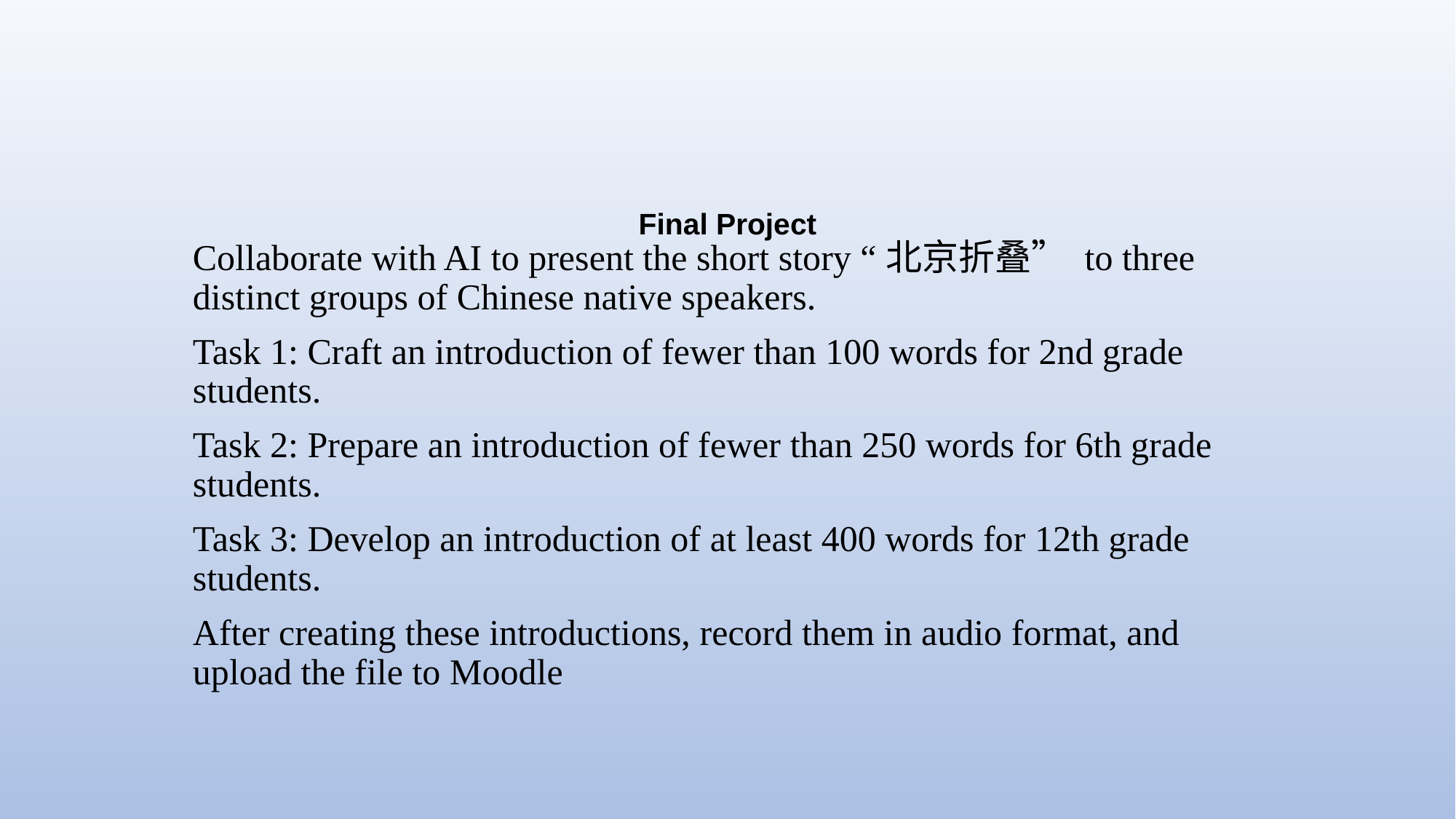

# Final Project

Collaborate with AI to present the short story “北京折叠” to three distinct groups of Chinese native speakers.
Task 1: Craft an introduction of fewer than 100 words for 2nd grade students.
Task 2: Prepare an introduction of fewer than 250 words for 6th grade students.
Task 3: Develop an introduction of at least 400 words for 12th grade students.
After creating these introductions, record them in audio format, and upload the file to Moodle